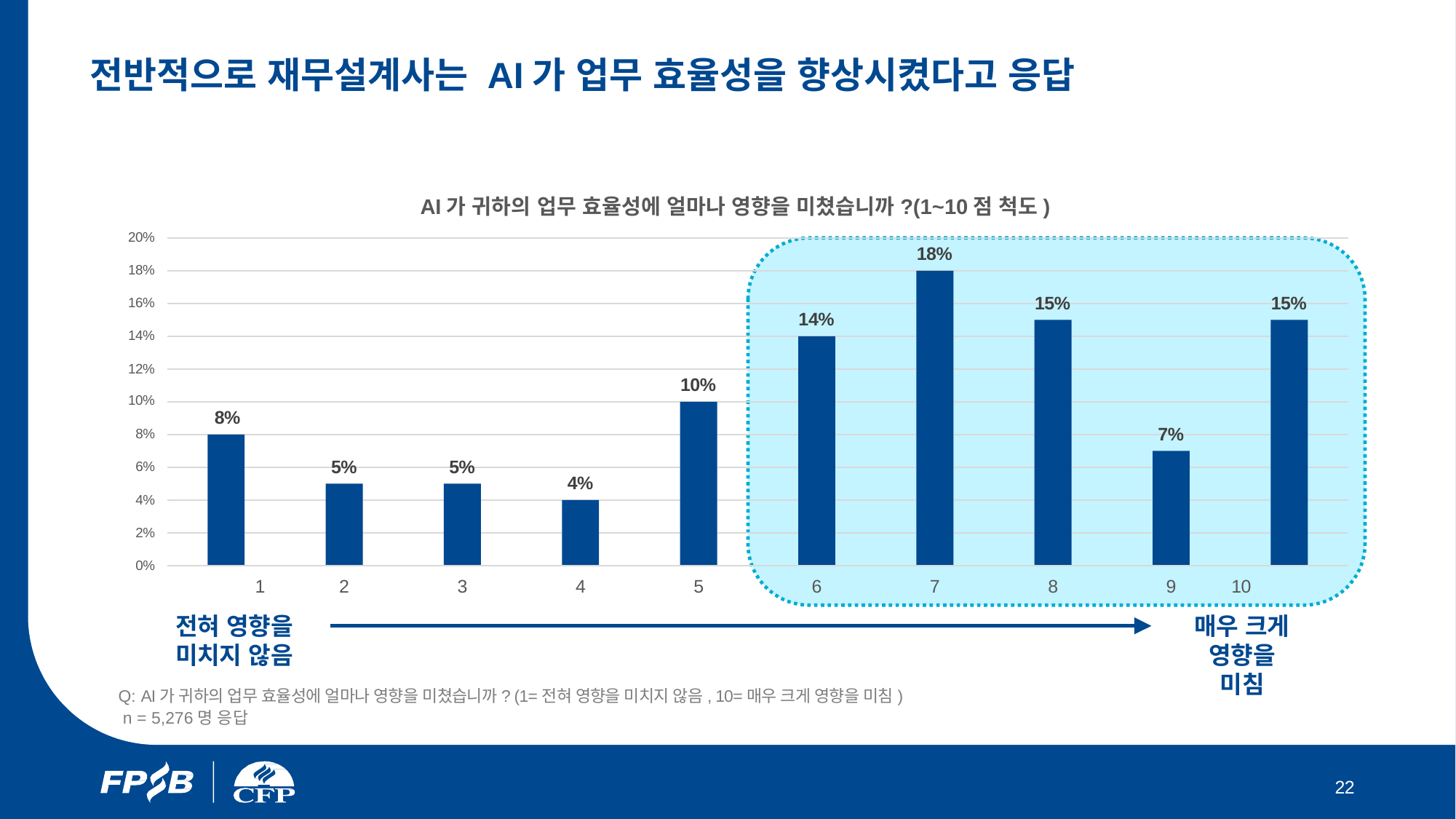

# 전반적으로 재무설계사는 AI가 업무 효율성을 향상시켰다고 응답
AI가 귀하의 업무 효율성에 얼마나 영향을 미쳤습니까?(1~10점 척도)
20%

18%
18%
15%
15%
16%
14%
14%

12%
10%
10%
8%
7%
8%
5%
5%
6%
4%
4%

2%
0%
      1
전혀 영향을 미치지 않음
10
매우 크게 영향을 미침
2
3
4
5
6
7
8
9

Q: AI가 귀하의 업무 효율성에 얼마나 영향을 미쳤습니까? (1=전혀 영향을 미치지 않음, 10=매우 크게 영향을 미침)
 n = 5,276명 응답
22